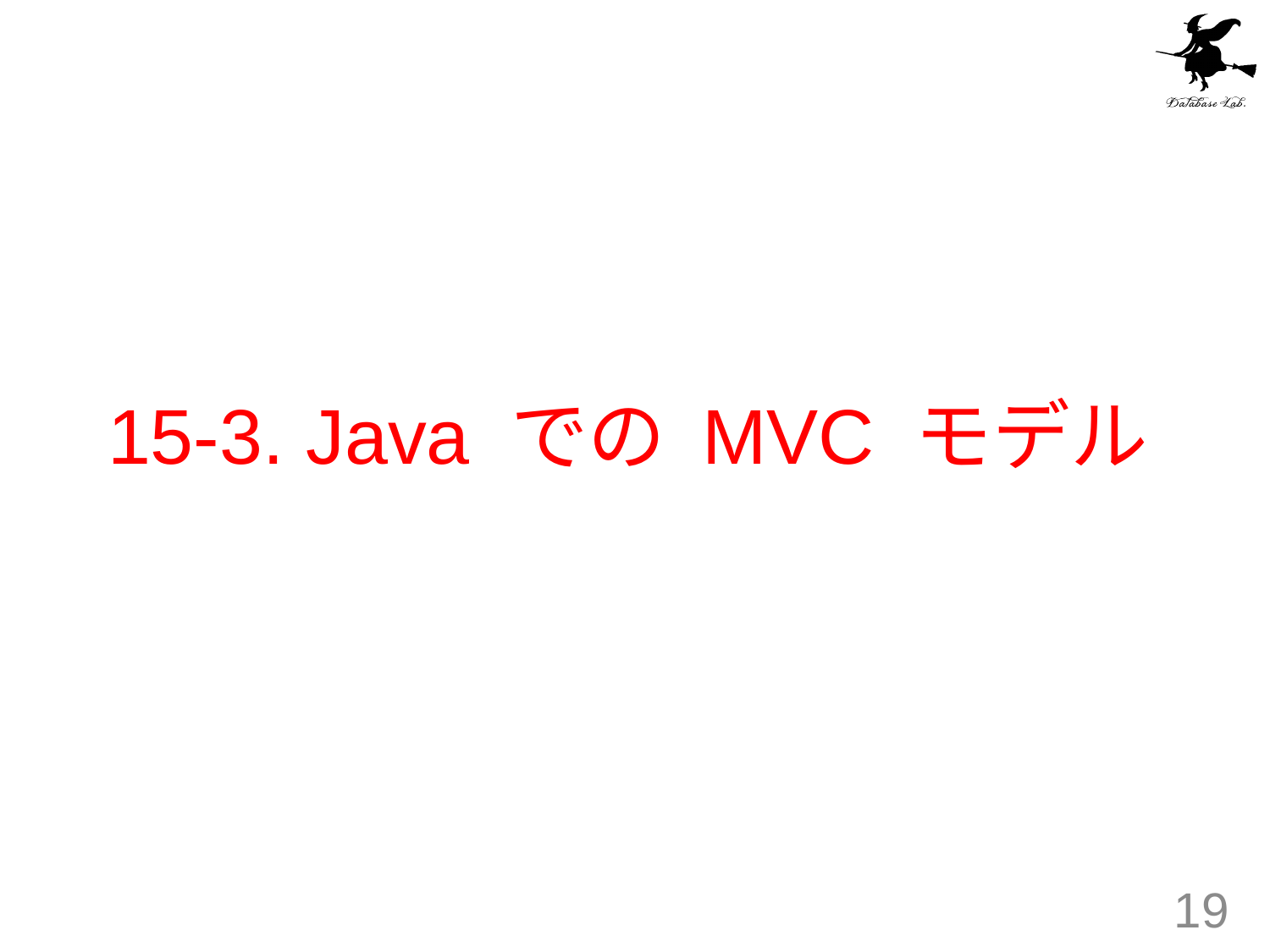

# 15-3. Java での MVC モデル
19